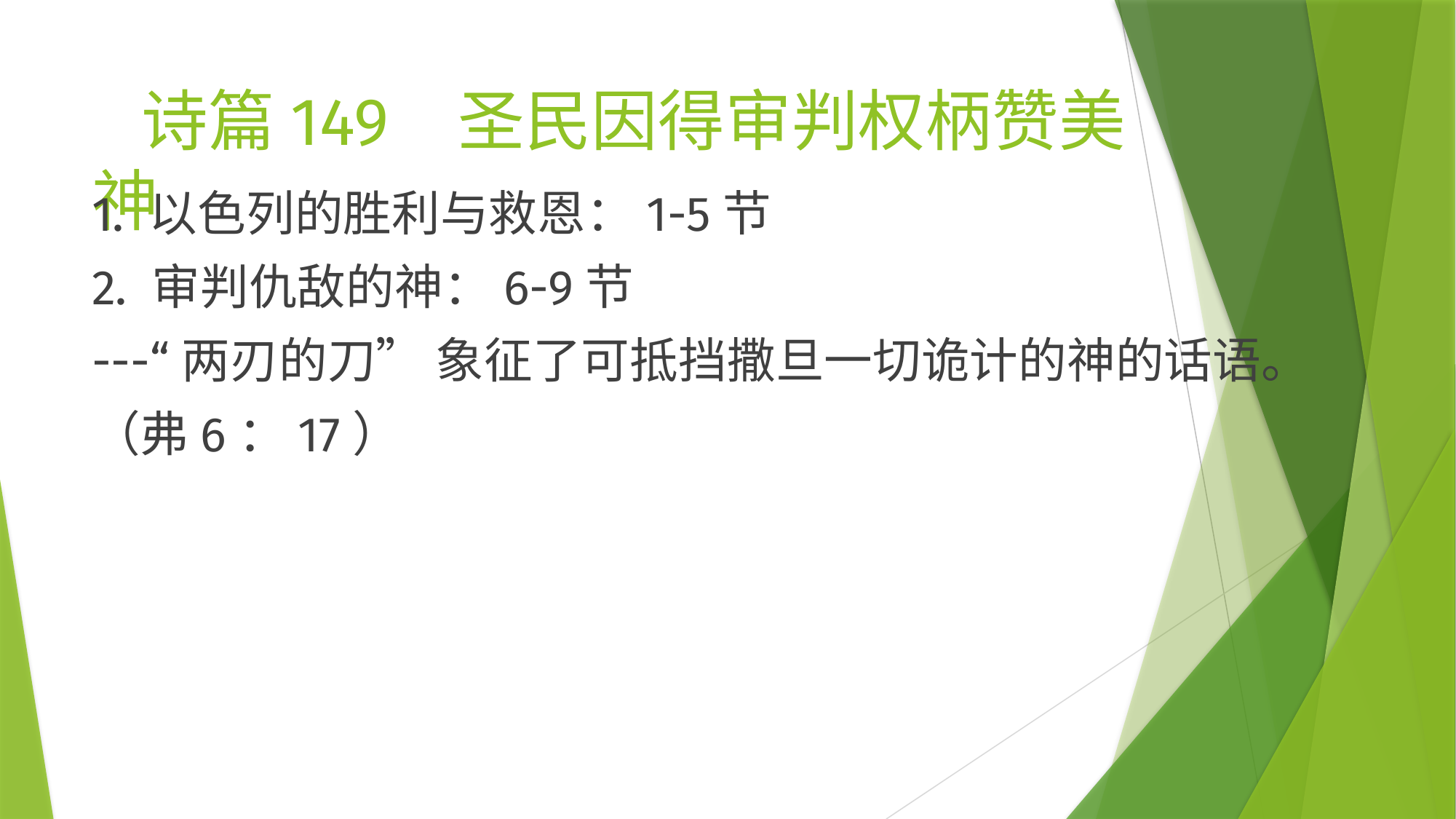

# 诗篇149   圣民因得审判权柄赞美神
1. 以色列的胜利与救恩：1-5节
2. 审判仇敌的神：6-9节
---“两刃的刀” 象征了可抵挡撒旦一切诡计的神的话语。
（弗6：17）